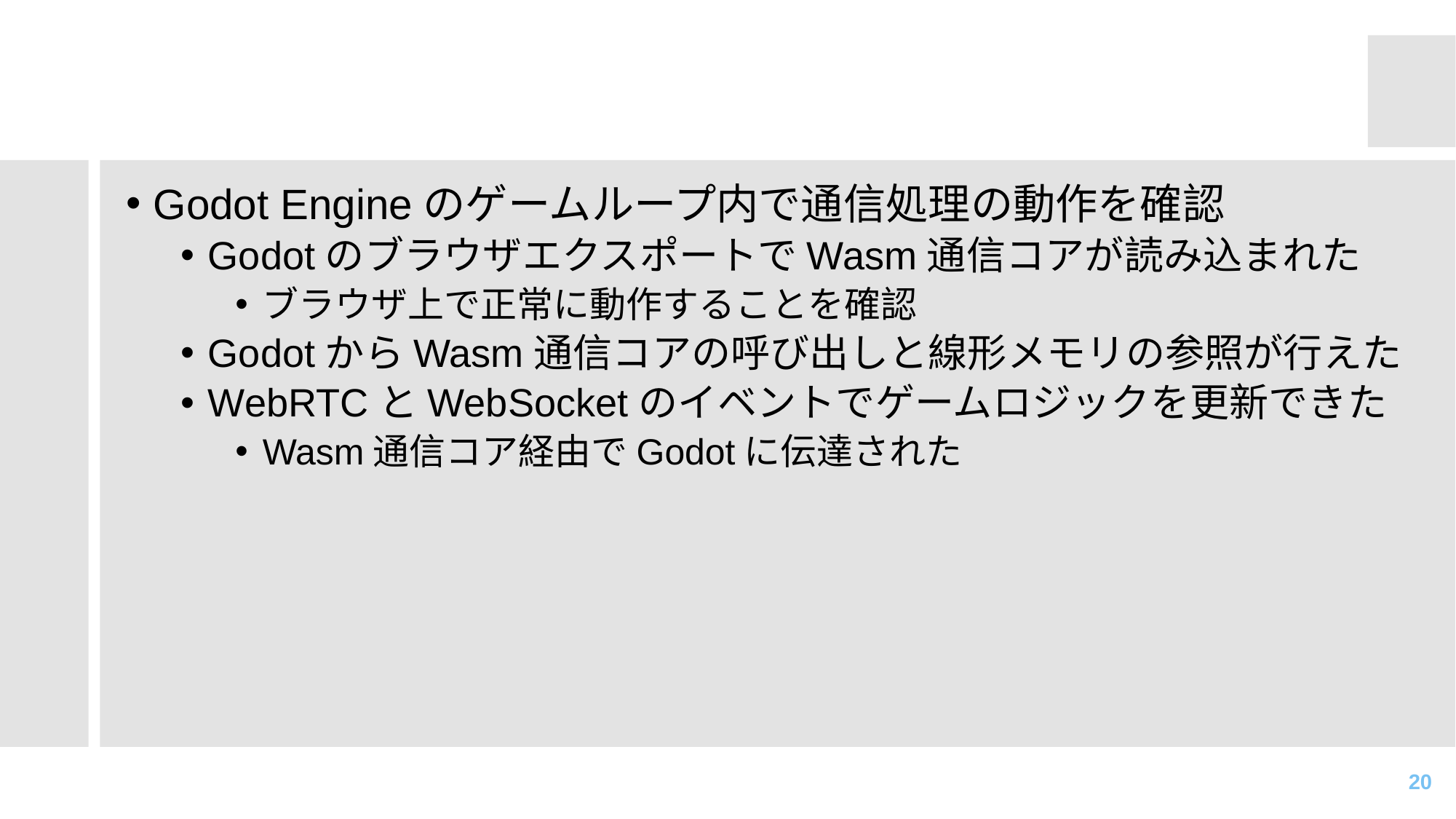

# 実験３：Godot Engineとの統合検証
Godot Engineのゲームループ内で通信処理の動作を確認
GodotのブラウザエクスポートでWasm通信コアが読み込まれた
ブラウザ上で正常に動作することを確認
GodotからWasm通信コアの呼び出しと線形メモリの参照が行えた
WebRTCとWebSocketのイベントでゲームロジックを更新できた
Wasm通信コア経由でGodotに伝達された
20